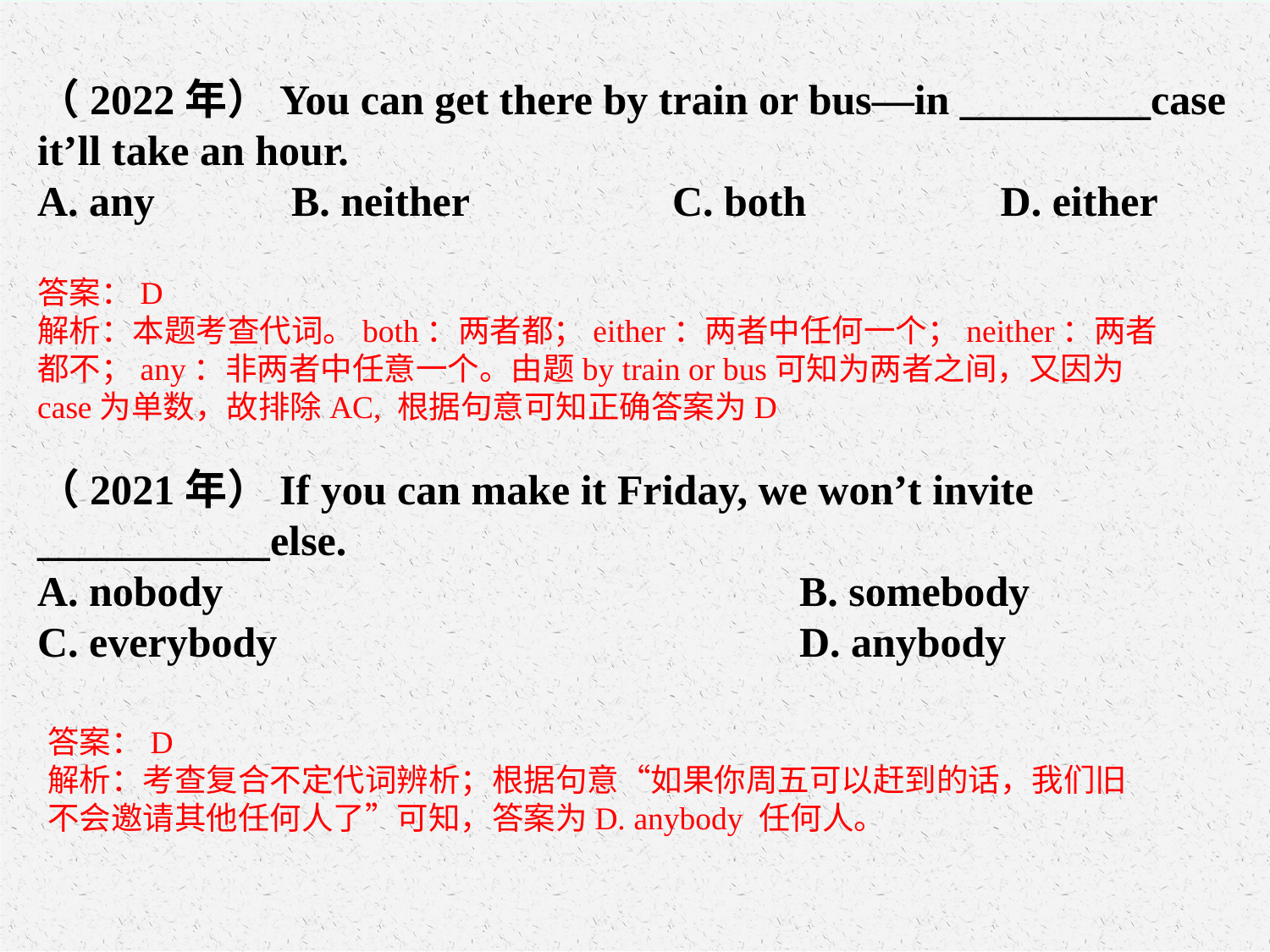

（2022年）You can get there by train or bus—in _________case it’ll take an hour. A. any		B. neither		C. both	       D. either
答案：D解析：本题考查代词。both：两者都；either：两者中任何一个；neither：两者都不；any：非两者中任意一个。由题by train or bus可知为两者之间，又因为case为单数，故排除AC, 根据句意可知正确答案为D
（2021年）If you can make it Friday, we won’t invite ___________else. A. nobody					B. somebodyC. everybody					D. anybody
答案：D解析：考查复合不定代词辨析；根据句意“如果你周五可以赶到的话，我们旧不会邀请其他任何人了”可知，答案为D. anybody 任何人。